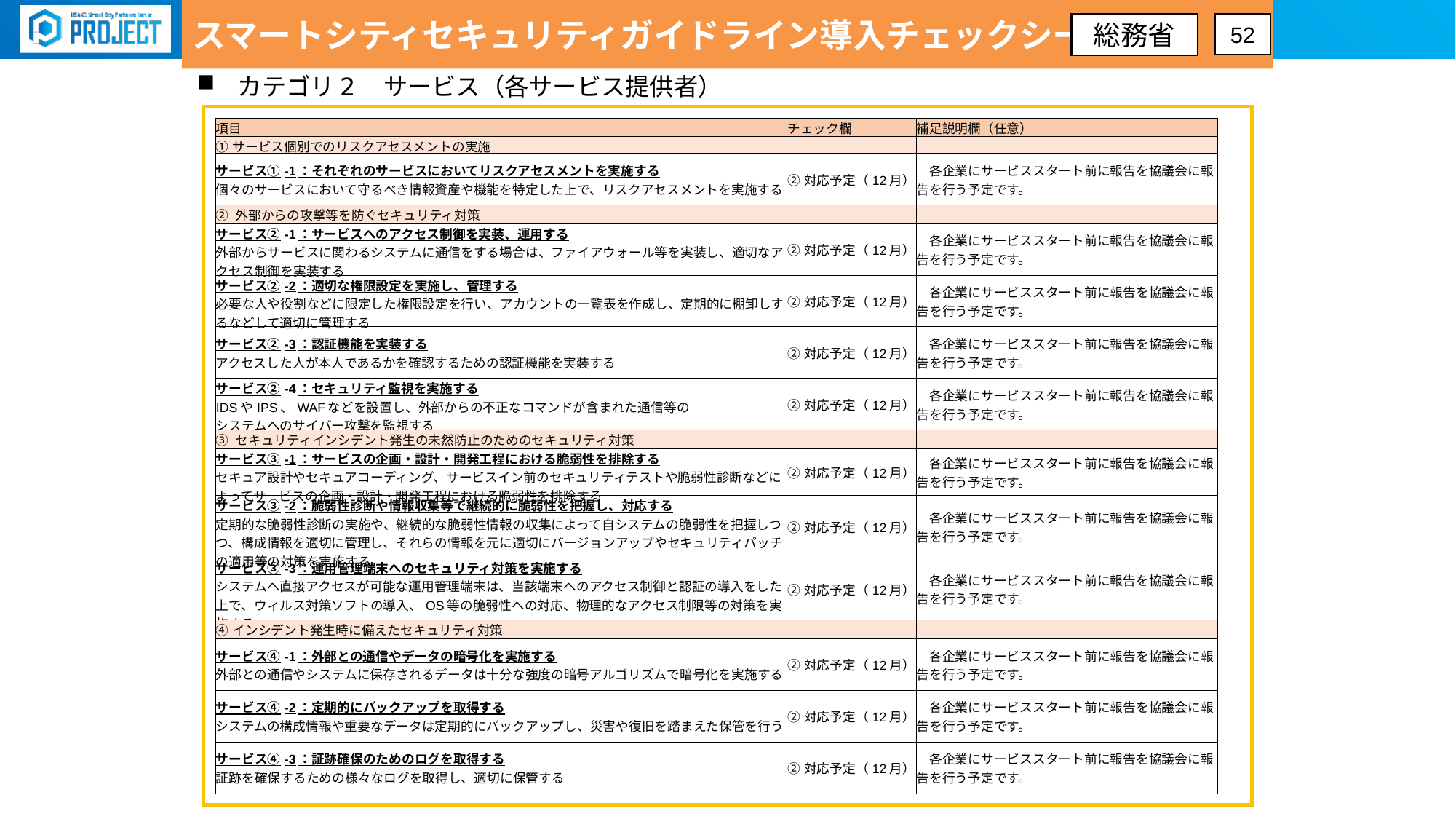

スマートシティセキュリティガイドライン導入チェックシート
52
総務省
カテゴリ2　サービス（各サービス提供者）

| 項目 | チェック欄 | 補足説明欄（任意） |
| --- | --- | --- |
| ①サービス個別でのリスクアセスメントの実施 |  |  |
| サービス①-1：それぞれのサービスにおいてリスクアセスメントを実施する 個々のサービスにおいて守るべき情報資産や機能を特定した上で、リスクアセスメントを実施する | ②対応予定（12月） | 各企業にサービススタート前に報告を協議会に報告を行う予定です。 |
| ② 外部からの攻撃等を防ぐセキュリティ対策 |  |  |
| サービス②-1：サービスへのアクセス制御を実装、運用する 外部からサービスに関わるシステムに通信をする場合は、ファイアウォール等を実装し、適切なアクセス制御を実装する | ②対応予定（12月） | 各企業にサービススタート前に報告を協議会に報告を行う予定です。 |
| サービス②-2：適切な権限設定を実施し、管理する 必要な人や役割などに限定した権限設定を行い、アカウントの一覧表を作成し、定期的に棚卸しするなどして適切に管理する | ②対応予定（12月） | 各企業にサービススタート前に報告を協議会に報告を行う予定です。 |
| サービス②-3：認証機能を実装する アクセスした人が本人であるかを確認するための認証機能を実装する | ②対応予定（12月） | 各企業にサービススタート前に報告を協議会に報告を行う予定です。 |
| サービス②-4：セキュリティ監視を実施する IDSやIPS、WAFなどを設置し、外部からの不正なコマンドが含まれた通信等の システムへのサイバー攻撃を監視する | ②対応予定（12月） | 各企業にサービススタート前に報告を協議会に報告を行う予定です。 |
| ③ セキュリティインシデント発生の未然防止のためのセキュリティ対策 |  |  |
| サービス③-1：サービスの企画・設計・開発工程における脆弱性を排除する セキュア設計やセキュアコーディング、サービスイン前のセキュリティテストや脆弱性診断などによってサービスの企画・設計・開発工程における脆弱性を排除する | ②対応予定（12月） | 各企業にサービススタート前に報告を協議会に報告を行う予定です。 |
| サービス③-2：脆弱性診断や情報収集等で継続的に脆弱性を把握し、対応する 定期的な脆弱性診断の実施や、継続的な脆弱性情報の収集によって自システムの脆弱性を把握しつつ、構成情報を適切に管理し、それらの情報を元に適切にバージョンアップやセキュリティパッチの適用等の対策を実施する | ②対応予定（12月） | 各企業にサービススタート前に報告を協議会に報告を行う予定です。 |
| サービス③-3：運用管理端末へのセキュリティ対策を実施する システムへ直接アクセスが可能な運用管理端末は、当該端末へのアクセス制御と認証の導入をした上で、ウィルス対策ソフトの導入、OS等の脆弱性への対応、物理的なアクセス制限等の対策を実施する | ②対応予定（12月） | 各企業にサービススタート前に報告を協議会に報告を行う予定です。 |
| ④インシデント発生時に備えたセキュリティ対策 |  |  |
| サービス④-1：外部との通信やデータの暗号化を実施する 外部との通信やシステムに保存されるデータは十分な強度の暗号アルゴリズムで暗号化を実施する | ②対応予定（12月） | 各企業にサービススタート前に報告を協議会に報告を行う予定です。 |
| サービス④-2：定期的にバックアップを取得する システムの構成情報や重要なデータは定期的にバックアップし、災害や復旧を踏まえた保管を行う | ②対応予定（12月） | 各企業にサービススタート前に報告を協議会に報告を行う予定です。 |
| サービス④-3：証跡確保のためのログを取得する 証跡を確保するための様々なログを取得し、適切に保管する | ②対応予定（12月） | 各企業にサービススタート前に報告を協議会に報告を行う予定です。 |